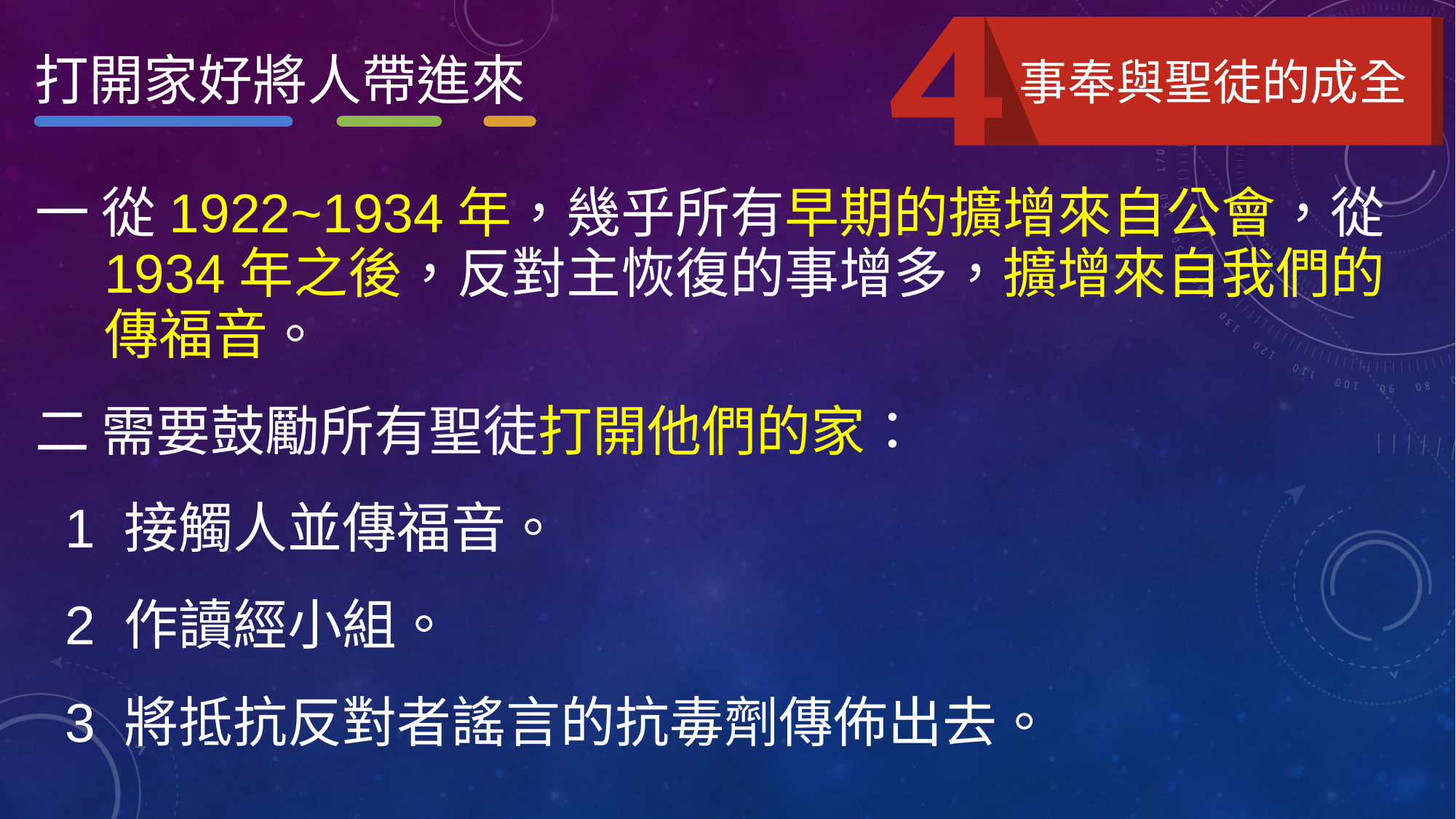

打開家好將人帶進來
事奉與聖徒的成全

一 從1922~1934年，幾乎所有早期的擴增來自公會，從1934年之後，反對主恢復的事增多，擴增來自我們的傳福音。
二 需要鼓勵所有聖徒打開他們的家：
  1 接觸人並傳福音。
  2 作讀經小組。
  3 將抵抗反對者謠言的抗毒劑傳佈出去。